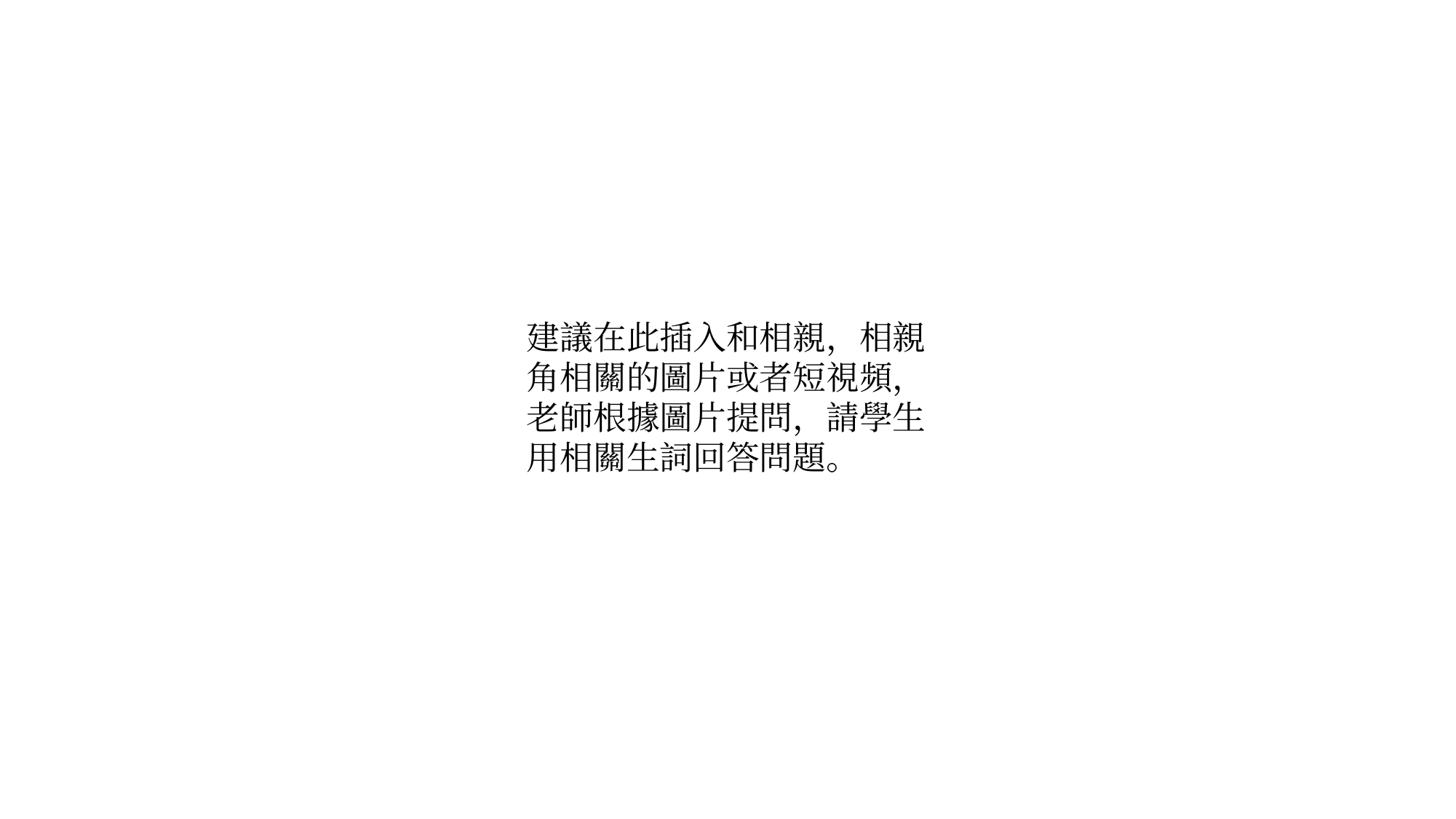

建議在此插入和相親，相親角相關的圖片或者短視頻，老師根據圖片提問，請學生用相關生詞回答問題。